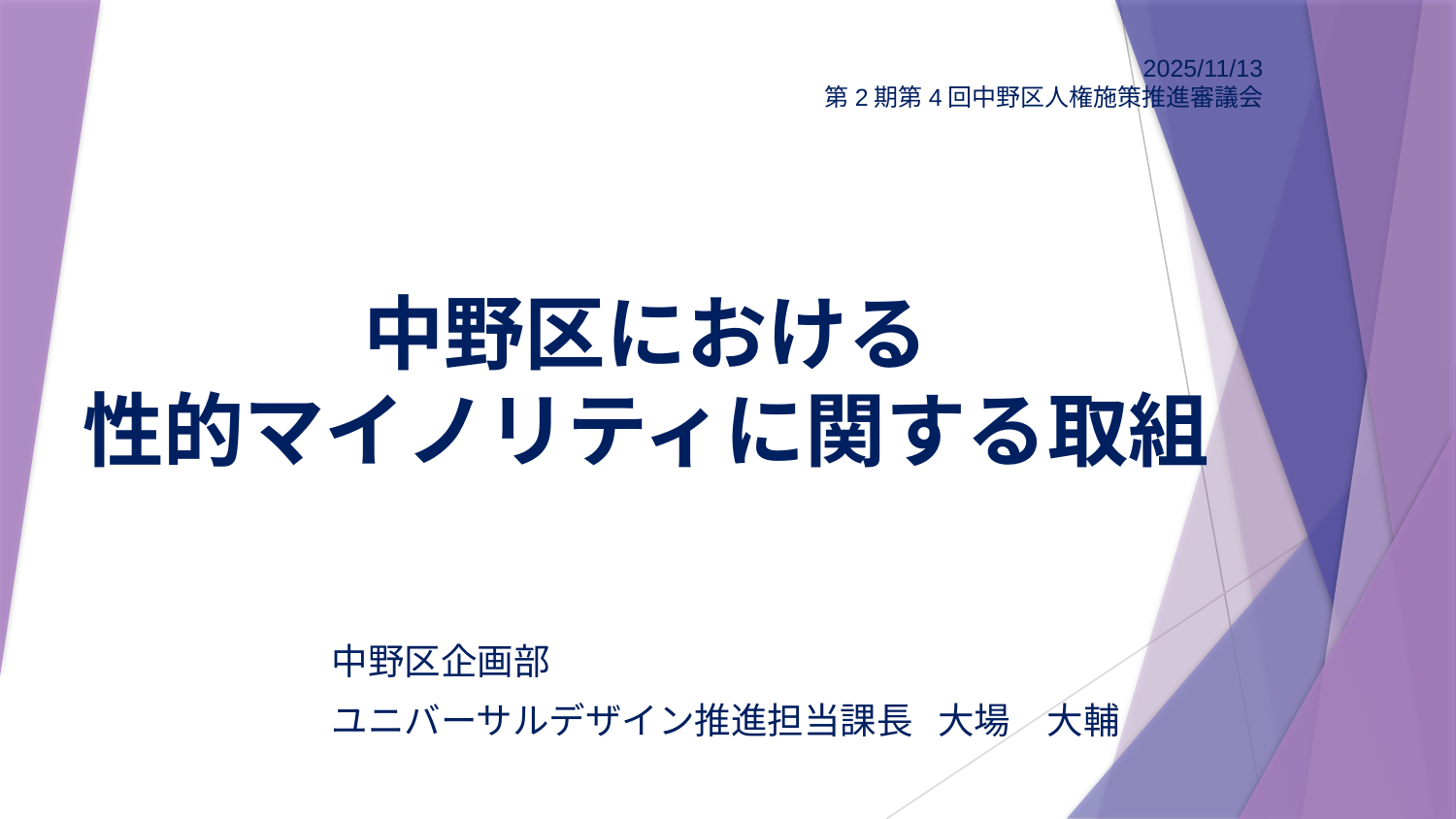

2025/11/13
第2期第4回中野区人権施策推進審議会
# 中野区における 性的マイノリティに関する取組
中野区企画部
ユニバーサルデザイン推進担当課長   大場　大輔